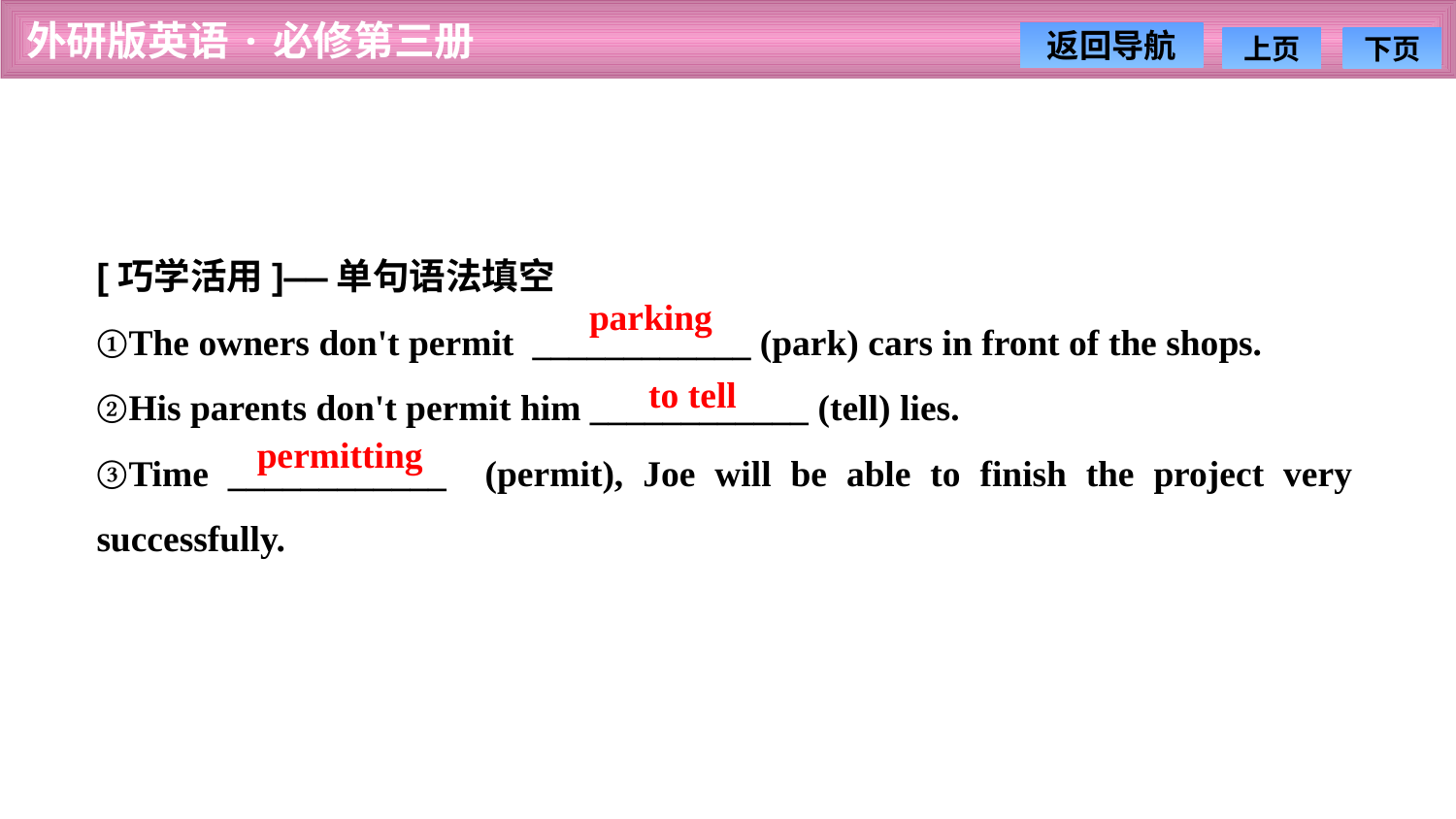

[巧学活用]——单句语法填空
①The owners don't permit  ____________ (park) cars in front of the shops.
②His parents don't permit him ____________ (tell) lies.
③Time ____________  (permit), Joe will be able to finish the project very successfully.
parking
to tell
permitting